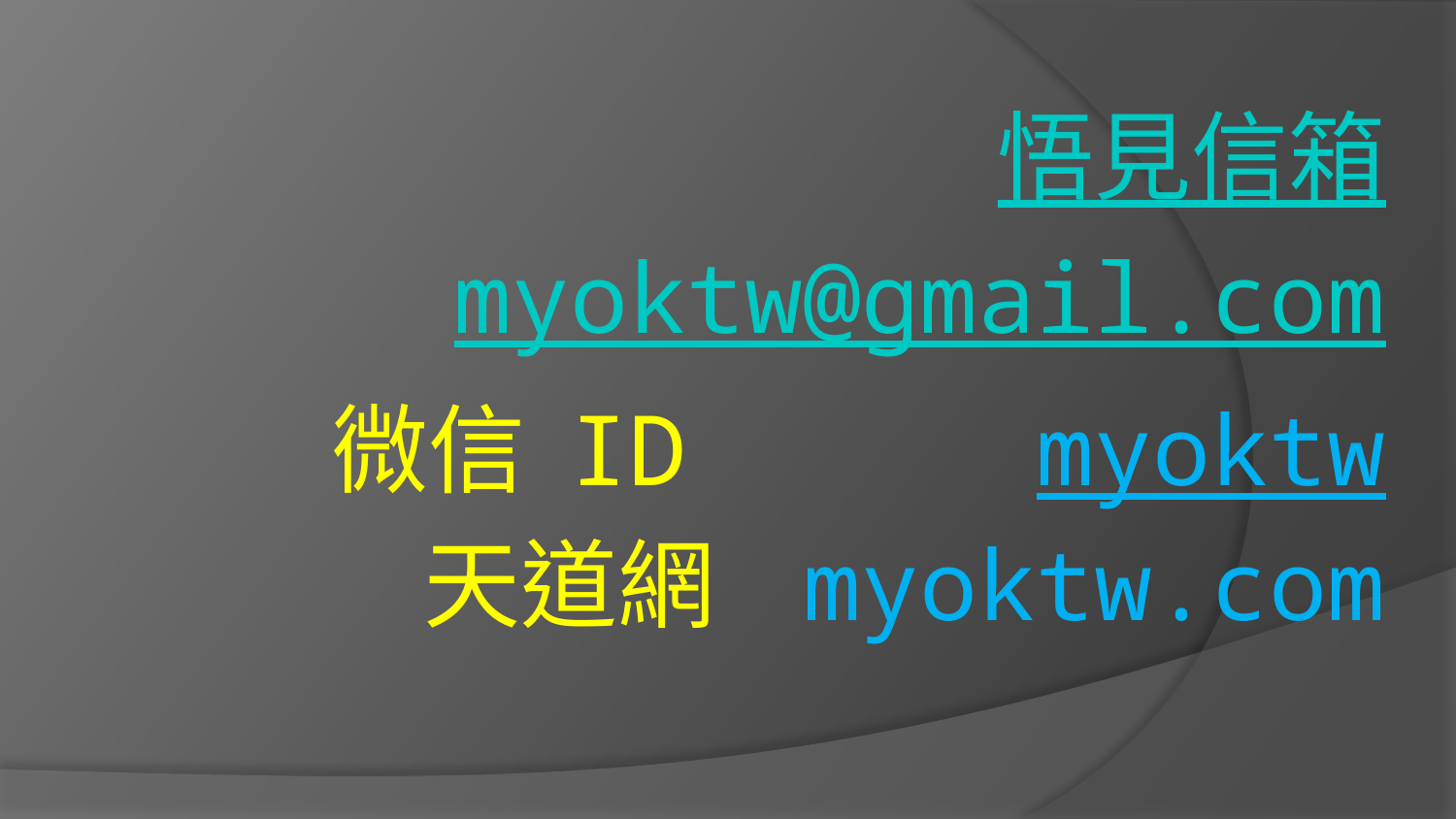

悟見信箱myoktw@gmail.com
微信 ID      myoktw
天道網   myoktw.com

#